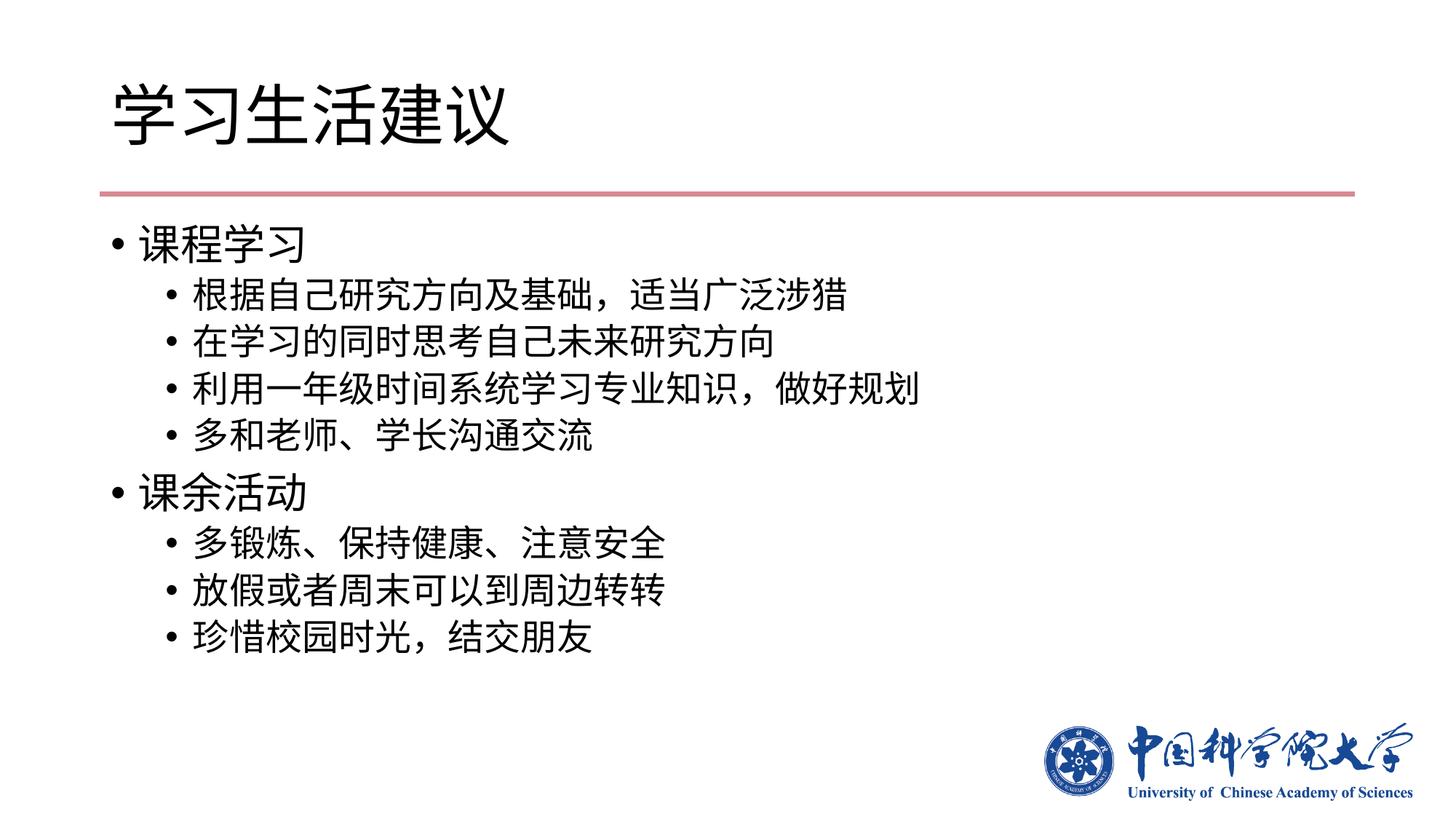

# 学习生活建议
课程学习
根据自己研究方向及基础，适当广泛涉猎
在学习的同时思考自己未来研究方向
利用一年级时间系统学习专业知识，做好规划
多和老师、学长沟通交流
课余活动
多锻炼、保持健康、注意安全
放假或者周末可以到周边转转
珍惜校园时光，结交朋友